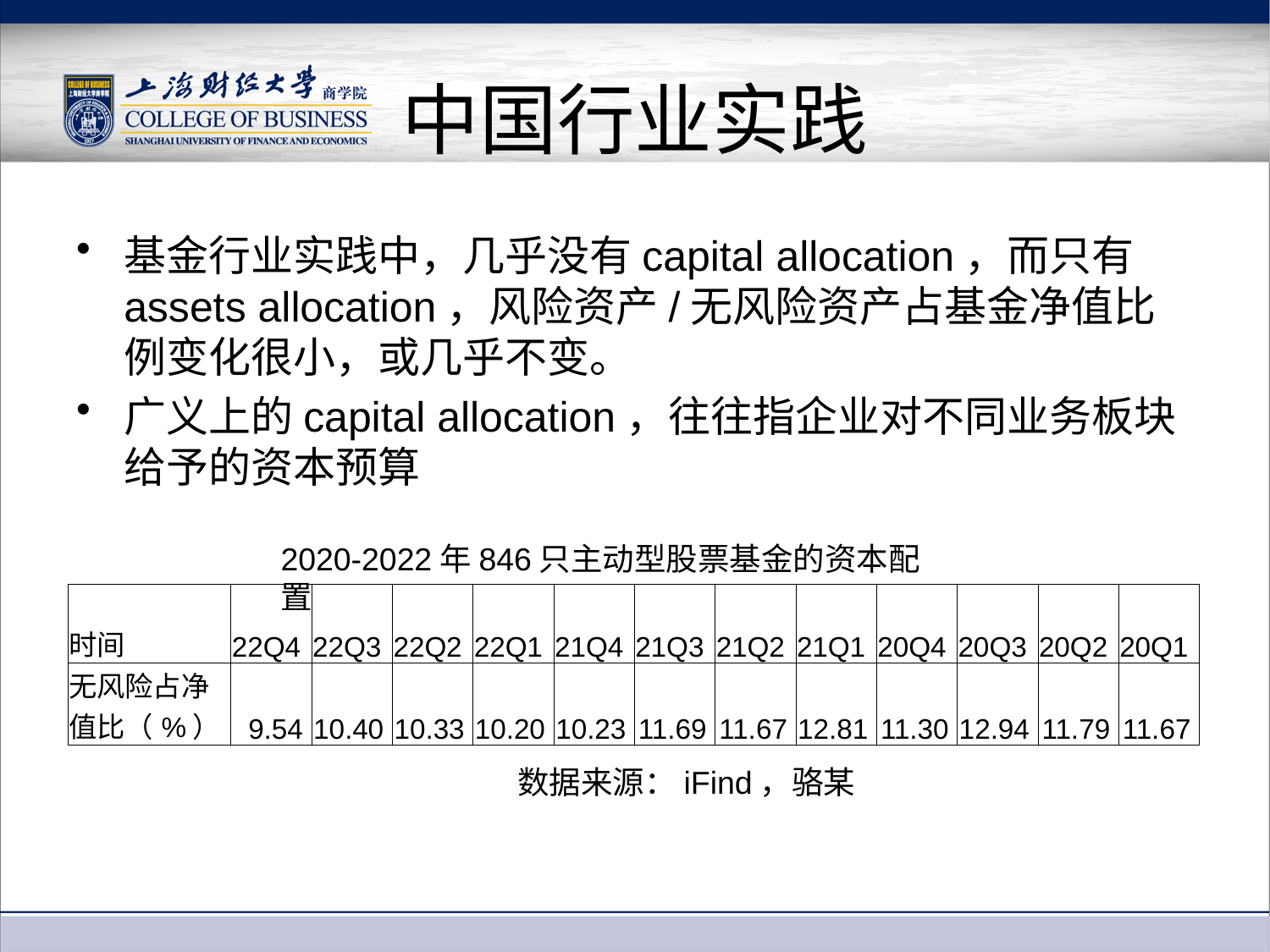

# 中国行业实践
基金行业实践中，几乎没有capital allocation，而只有assets allocation，风险资产/无风险资产占基金净值比例变化很小，或几乎不变。
广义上的capital allocation，往往指企业对不同业务板块给予的资本预算

2020-2022年846只主动型股票基金的资本配置
| 时间 | 22Q4 | 22Q3 | 22Q2 | 22Q1 | 21Q4 | 21Q3 | 21Q2 | 21Q1 | 20Q4 | 20Q3 | 20Q2 | 20Q1 |
| --- | --- | --- | --- | --- | --- | --- | --- | --- | --- | --- | --- | --- |
| 无风险占净值比（%） | 9.54 | 10.40 | 10.33 | 10.20 | 10.23 | 11.69 | 11.67 | 12.81 | 11.30 | 12.94 | 11.79 | 11.67 |
数据来源：iFind，骆某